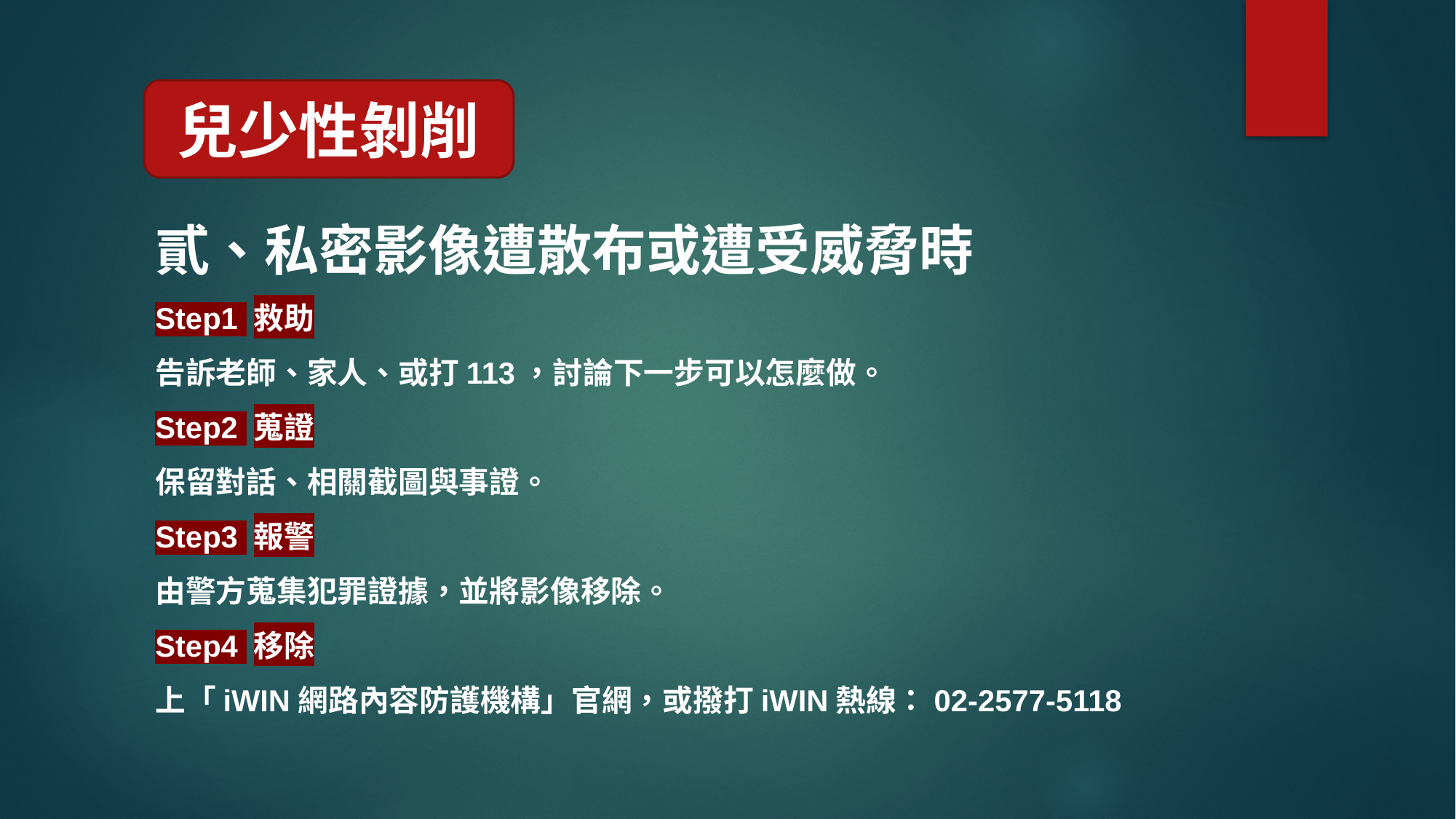

兒少性剝削
貳、私密影像遭散布或遭受威脅時
Step1 救助
告訴老師、家人、或打113，討論下一步可以怎麼做。
Step2 蒐證
保留對話、相關截圖與事證。
Step3 報警
由警方蒐集犯罪證據，並將影像移除。
Step4 移除
上「iWIN網路內容防護機構」官網，或撥打iWIN熱線：02-2577-5118